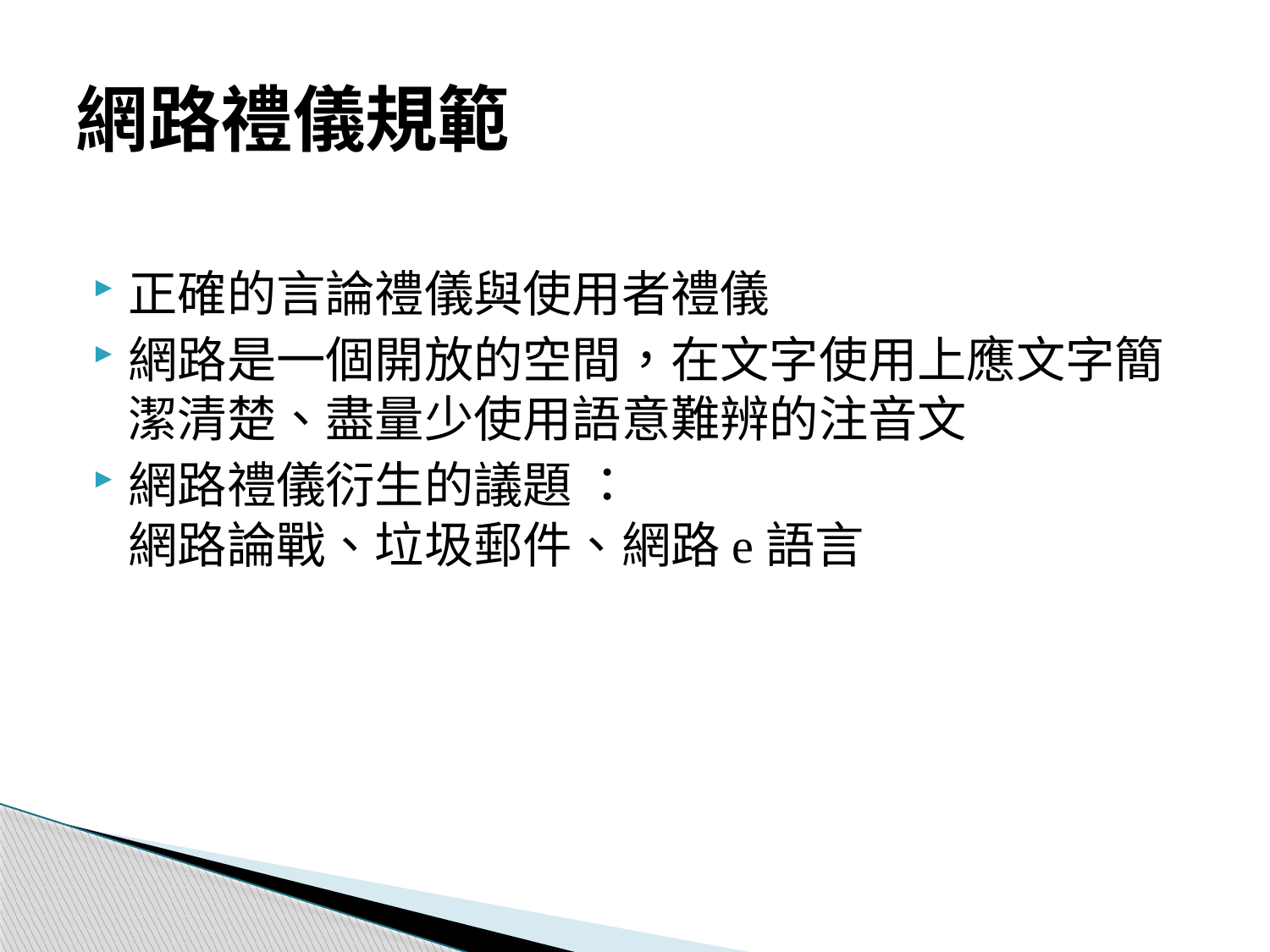

# 網路禮儀規範
正確的言論禮儀與使用者禮儀
網路是一個開放的空間，在文字使用上應文字簡潔清楚、盡量少使用語意難辨的注音文
網路禮儀衍生的議題 ：
網路論戰、垃圾郵件、網路e語言